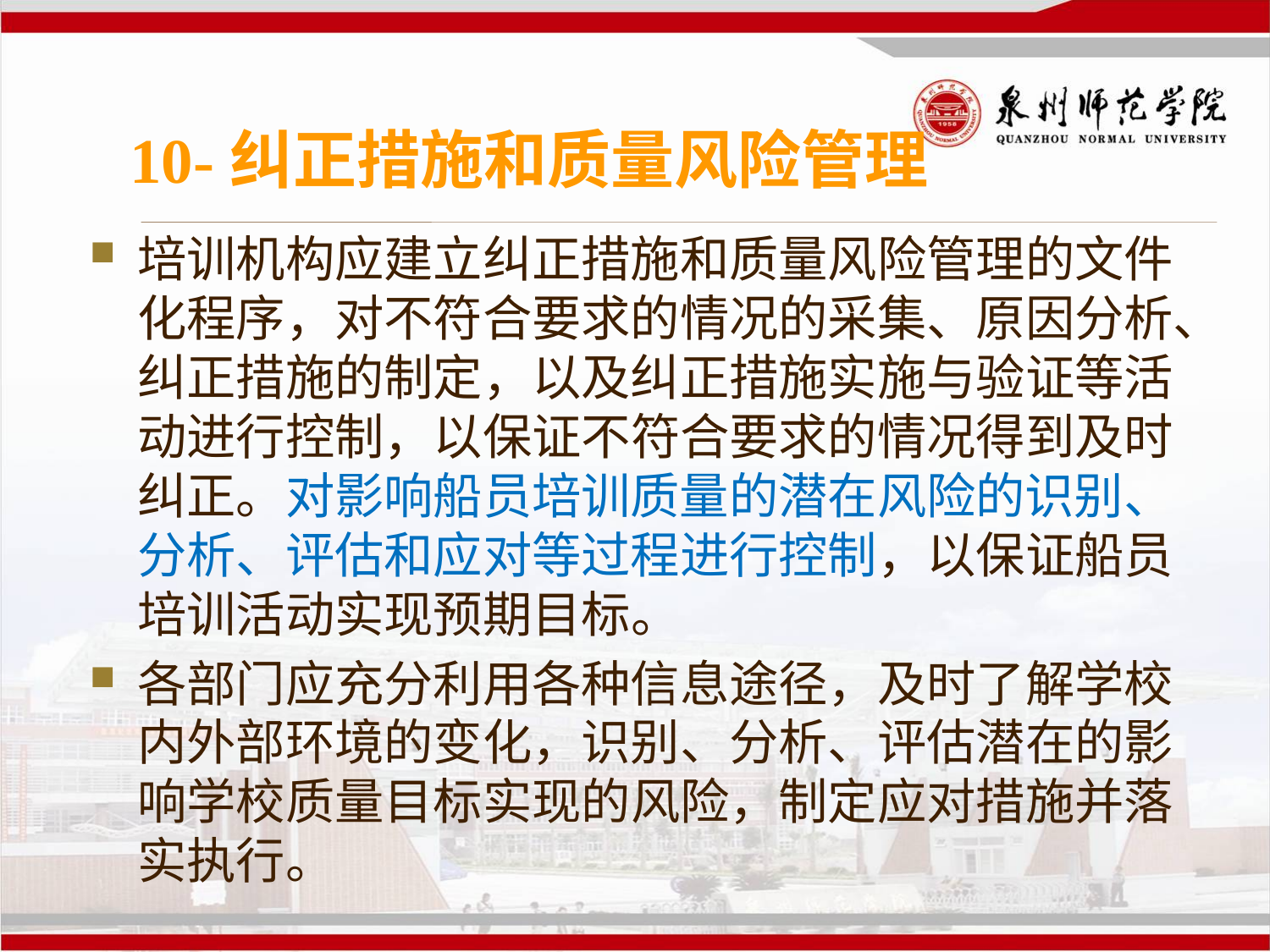

# 10-纠正措施和质量风险管理
培训机构应建立纠正措施和质量风险管理的文件化程序，对不符合要求的情况的采集、原因分析、纠正措施的制定，以及纠正措施实施与验证等活动进行控制，以保证不符合要求的情况得到及时纠正。对影响船员培训质量的潜在风险的识别、分析、评估和应对等过程进行控制，以保证船员培训活动实现预期目标。
各部门应充分利用各种信息途径，及时了解学校内外部环境的变化，识别、分析、评估潜在的影响学校质量目标实现的风险，制定应对措施并落实执行。